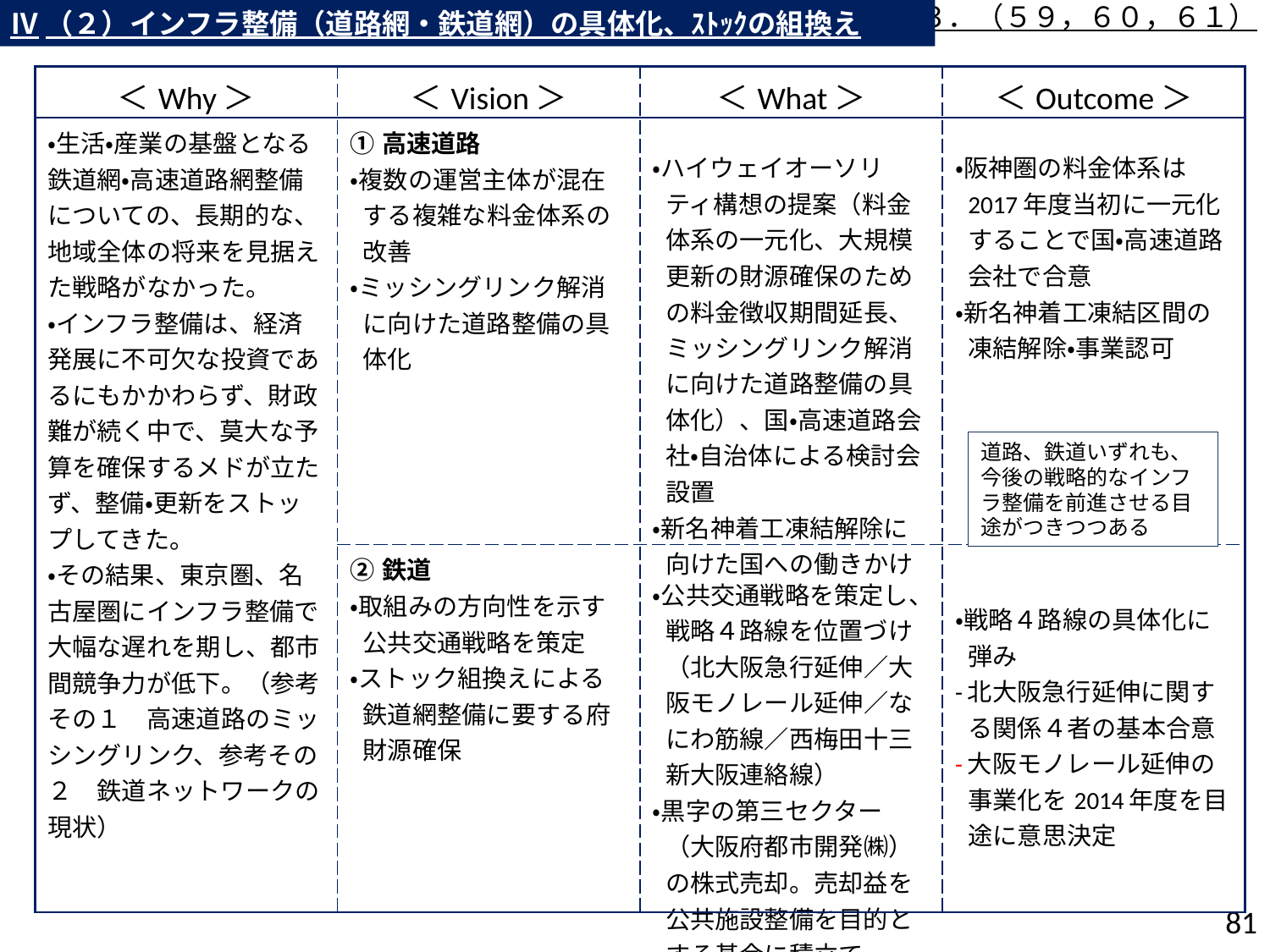

Ⅳ（２）インフラ整備（道路網・鉄道網）の具体化、ｽﾄｯｸの組換え
Ｃ　３．（５９，６０，６１）
| ＜Why＞ | ＜Vision＞ | ＜What＞ | ＜Outcome＞ |
| --- | --- | --- | --- |
| ・生活・産業の基盤となる鉄道網・高速道路網整備についての、長期的な、地域全体の将来を見据えた戦略がなかった。 ・インフラ整備は、経済発展に不可欠な投資であるにもかかわらず、財政難が続く中で、莫大な予算を確保するメドが立たず、整備・更新をストップしてきた。 ・その結果、東京圏、名古屋圏にインフラ整備で大幅な遅れを期し、都市間競争力が低下。（参考その１　高速道路のミッシングリンク、参考その２　鉄道ネットワークの現状） | ①高速道路 ・複数の運営主体が混在する複雑な料金体系の改善 ・ミッシングリンク解消に向けた道路整備の具体化 | ・ハイウェイオーソリティ構想の提案（料金体系の一元化、大規模更新の財源確保のための料金徴収期間延長、ミッシングリンク解消に向けた道路整備の具体化）、国・高速道路会社・自治体による検討会設置 ・新名神着工凍結解除に向けた国への働きかけ | ・阪神圏の料金体系は2017年度当初に一元化することで国・高速道路会社で合意 ・新名神着工凍結区間の凍結解除・事業認可 |
|  | ②鉄道 ・取組みの方向性を示す公共交通戦略を策定 ・ストック組換えによる鉄道網整備に要する府財源確保 | ・公共交通戦略を策定し、戦略４路線を位置づけ （北大阪急行延伸／大阪モノレール延伸／なにわ筋線／西梅田十三新大阪連絡線） ・黒字の第三セクター（大阪府都市開発㈱）の株式売却。売却益を公共施設整備を目的とする基金に積立て。 | ・戦略４路線の具体化に弾み -北大阪急行延伸に関する関係４者の基本合意 -大阪モノレール延伸の事業化を2014年度を目途に意思決定 |
道路、鉄道いずれも、今後の戦略的なインフラ整備を前進させる目途がつきつつある
81